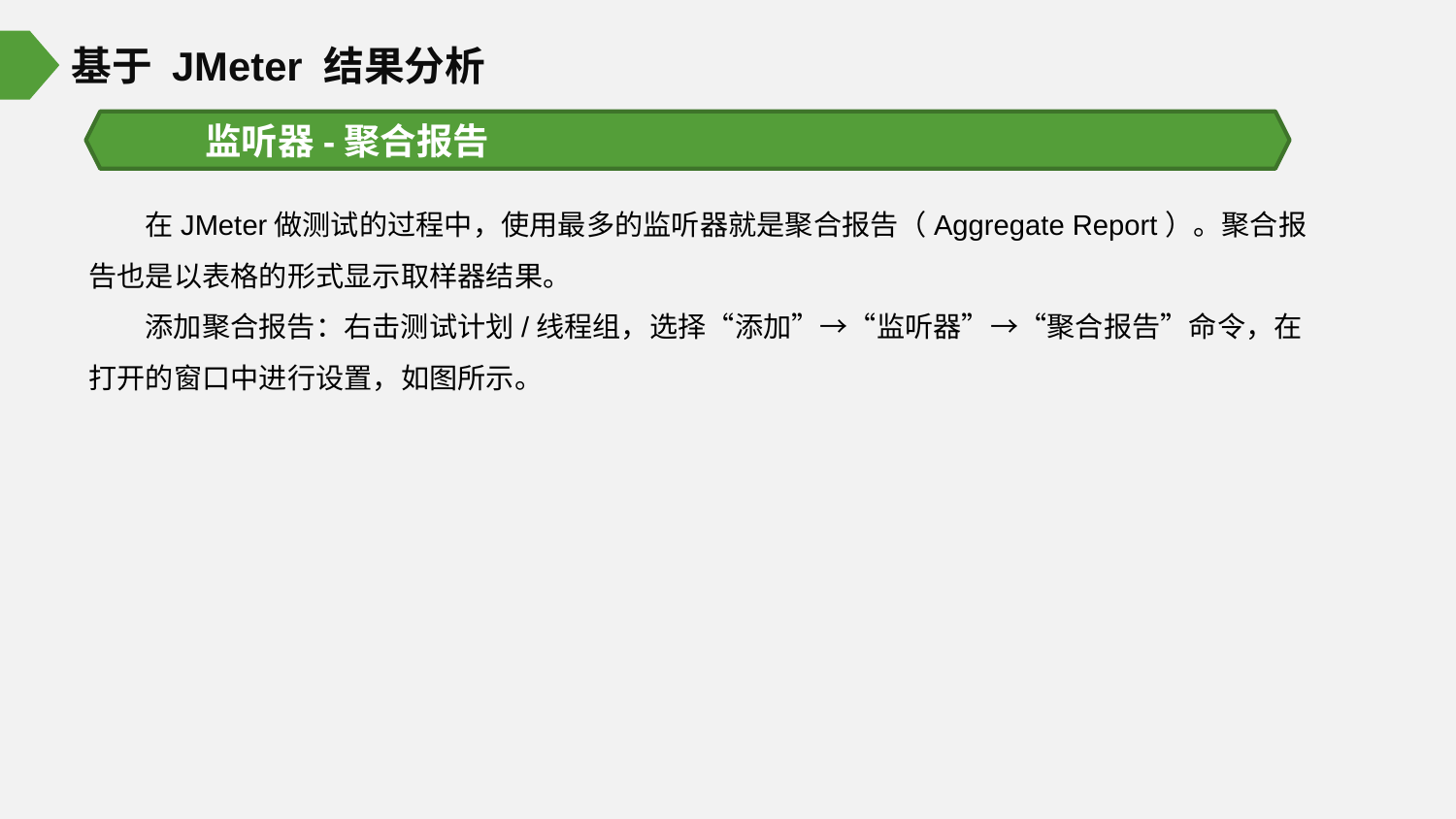

基于 JMeter 结果分析
监听器-聚合报告
在JMeter做测试的过程中，使用最多的监听器就是聚合报告（Aggregate Report）。聚合报告也是以表格的形式显示取样器结果。
添加聚合报告：右击测试计划/线程组，选择“添加”→“监听器”→“聚合报告”命令，在打开的窗口中进行设置，如图所示。